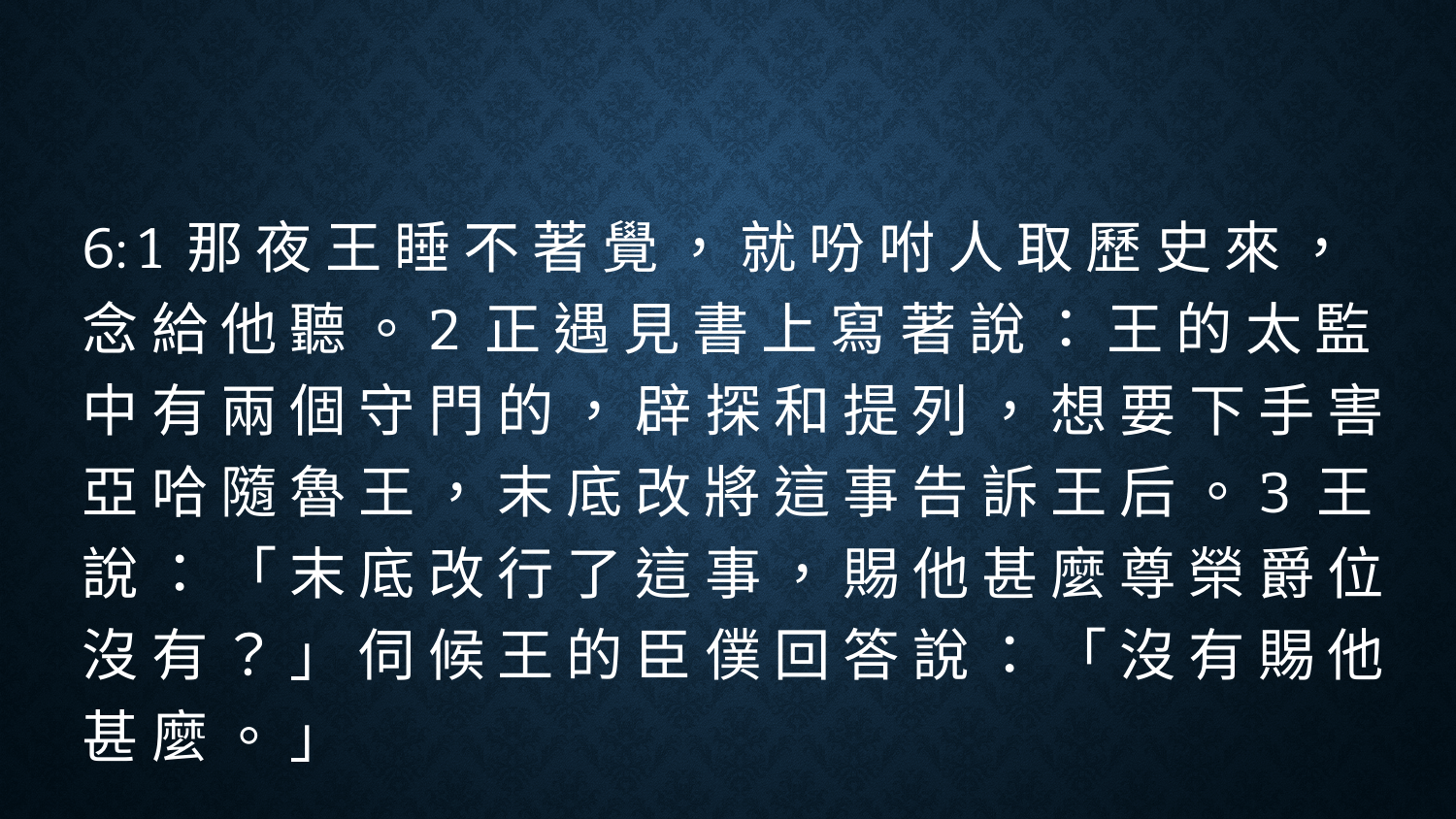

#
6: 1 那 夜 王 睡 不 著 覺 ， 就 吩 咐 人 取 歷 史 來 ， 念 給 他 聽 。2 正 遇 見 書 上 寫 著 說 ： 王 的 太 監 中 有 兩 個 守 門 的 ， 辟 探 和 提 列 ， 想 要 下 手 害 亞 哈 隨 魯 王 ， 末 底 改 將 這 事 告 訴 王 后 。3 王 說 ： 「 末 底 改 行 了 這 事 ， 賜 他 甚 麼 尊 榮 爵 位 沒 有 ？ 」 伺 候 王 的 臣 僕 回 答 說 ： 「 沒 有 賜 他 甚 麼 。 」